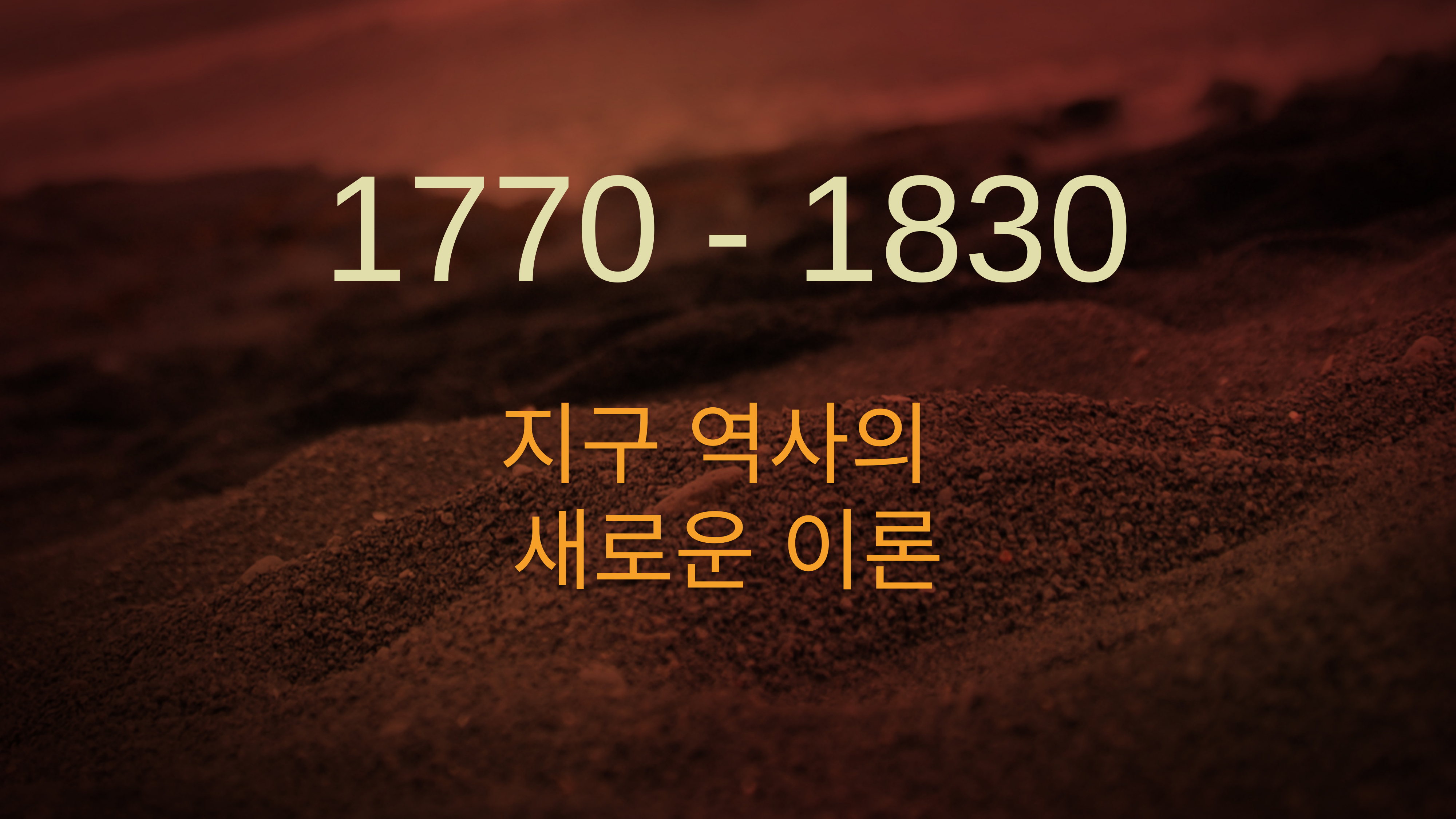

1770 - 1830
지구 역사의
새로운 이론